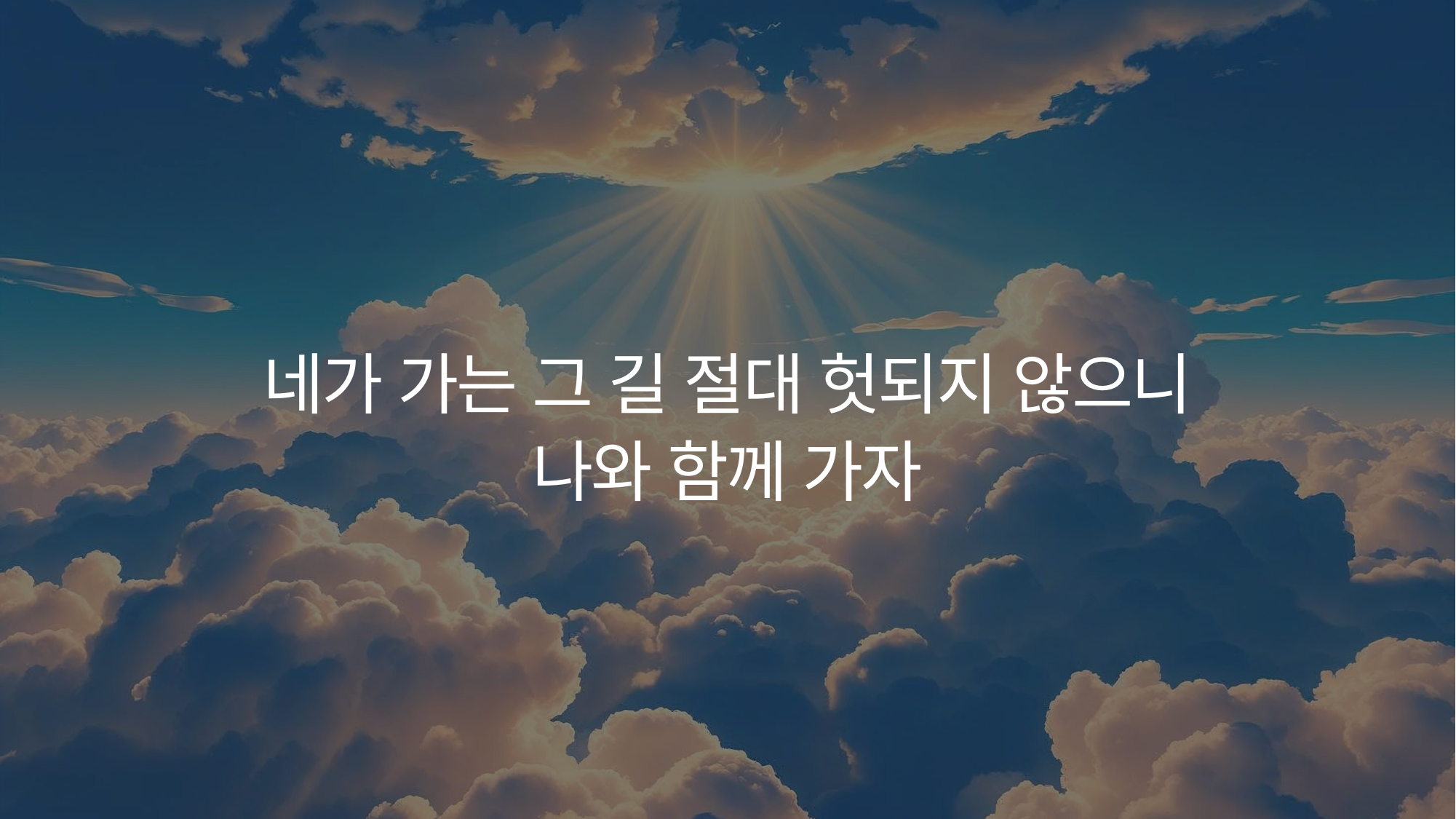

네가 가는 그 길 절대 헛되지 않으니
나와 함께 가자